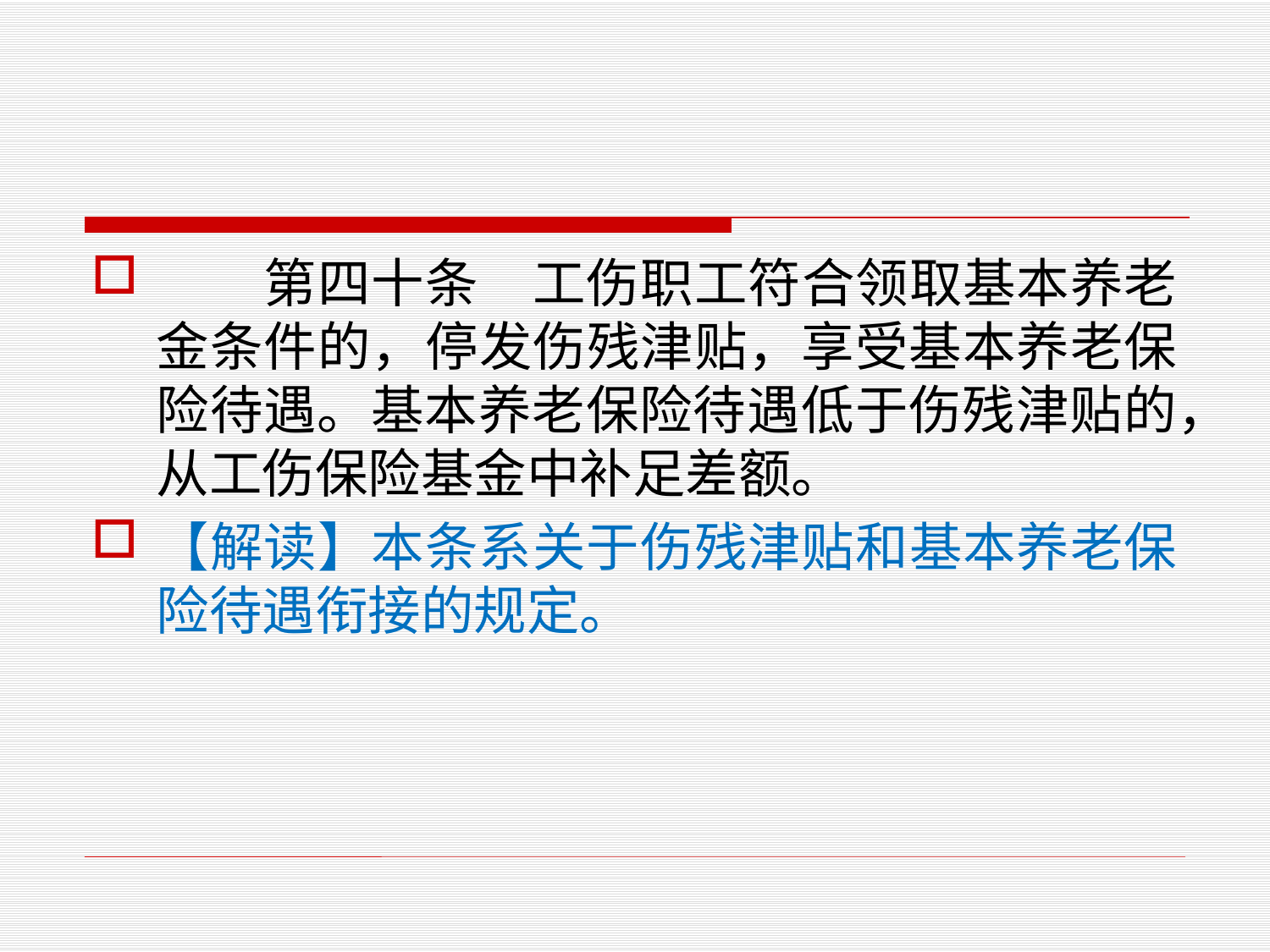

第四十条　工伤职工符合领取基本养老金条件的，停发伤残津贴，享受基本养老保险待遇。基本养老保险待遇低于伤残津贴的，从工伤保险基金中补足差额。
【解读】本条系关于伤残津贴和基本养老保险待遇衔接的规定。